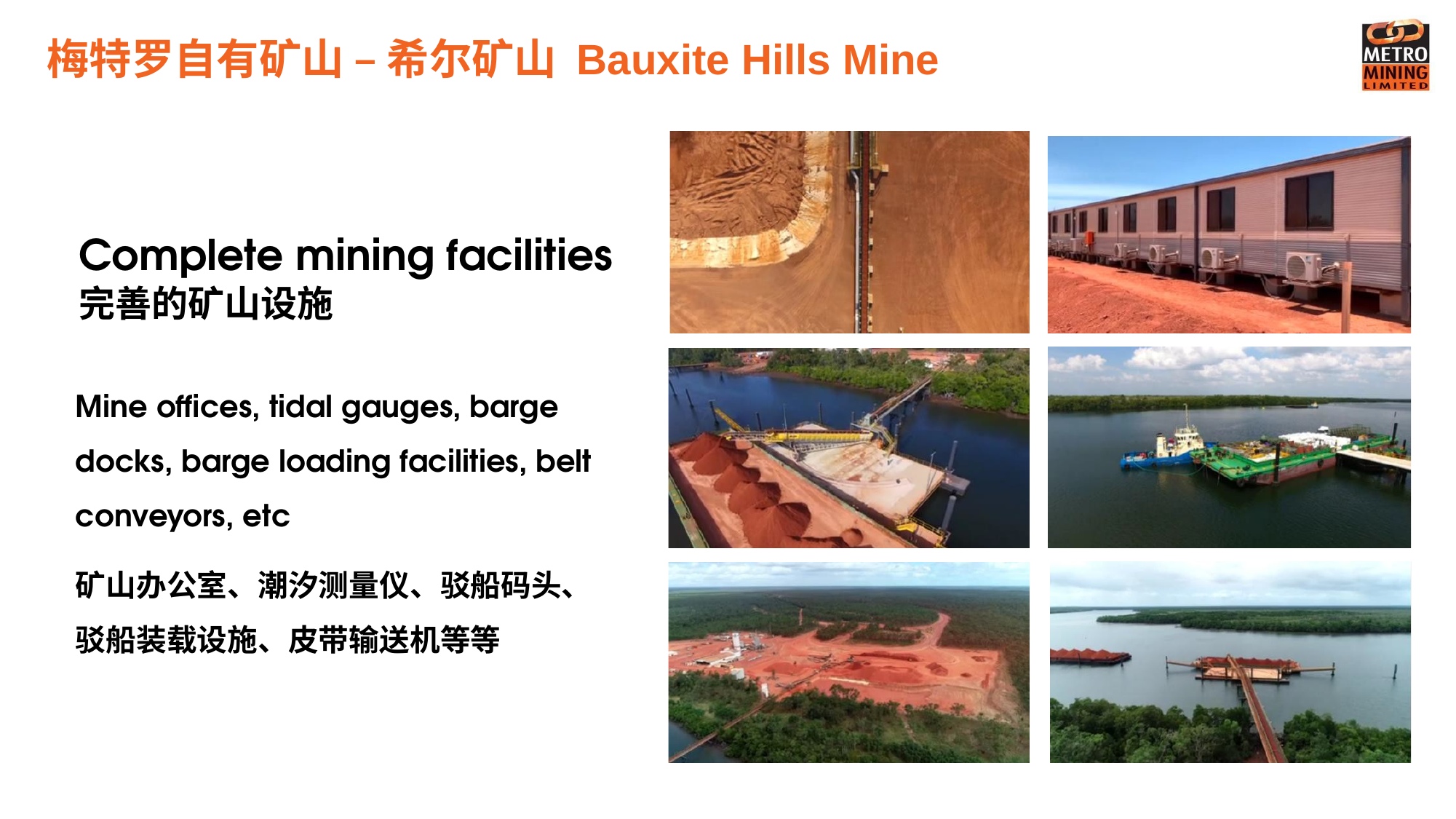

# 梅特罗自有矿山 – 希尔矿山 Bauxite Hills Mine

Complete mining facilities
完善的矿山设施

Mine offices, tidal gauges, barge docks, barge loading facilities, belt conveyors, etc
矿山办公室、潮汐测量仪、驳船码头、驳船装载设施、皮带输送机等等